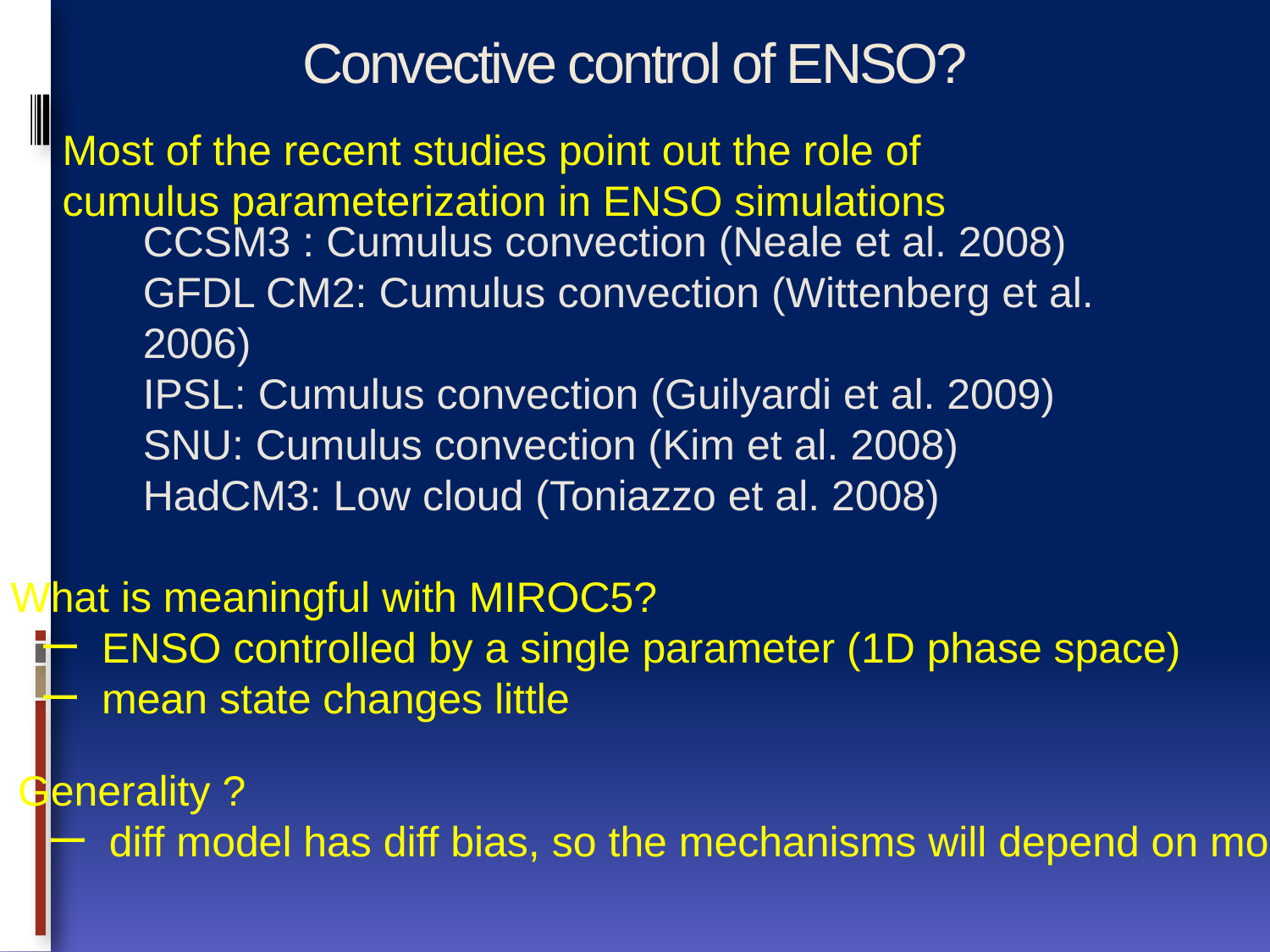

# Convective control of ENSO?
Most of the recent studies point out the role of cumulus parameterization in ENSO simulations
CCSM3 : Cumulus convection (Neale et al. 2008)
GFDL CM2: Cumulus convection (Wittenberg et al. 2006)
IPSL: Cumulus convection (Guilyardi et al. 2009)
SNU: Cumulus convection (Kim et al. 2008)
HadCM3: Low cloud (Toniazzo et al. 2008)
What is meaningful with MIROC5?
  ー ENSO controlled by a single parameter (1D phase space)
  ー mean state changes little
Generality ?
  ー diff model has diff bias, so the mechanisms will depend on model